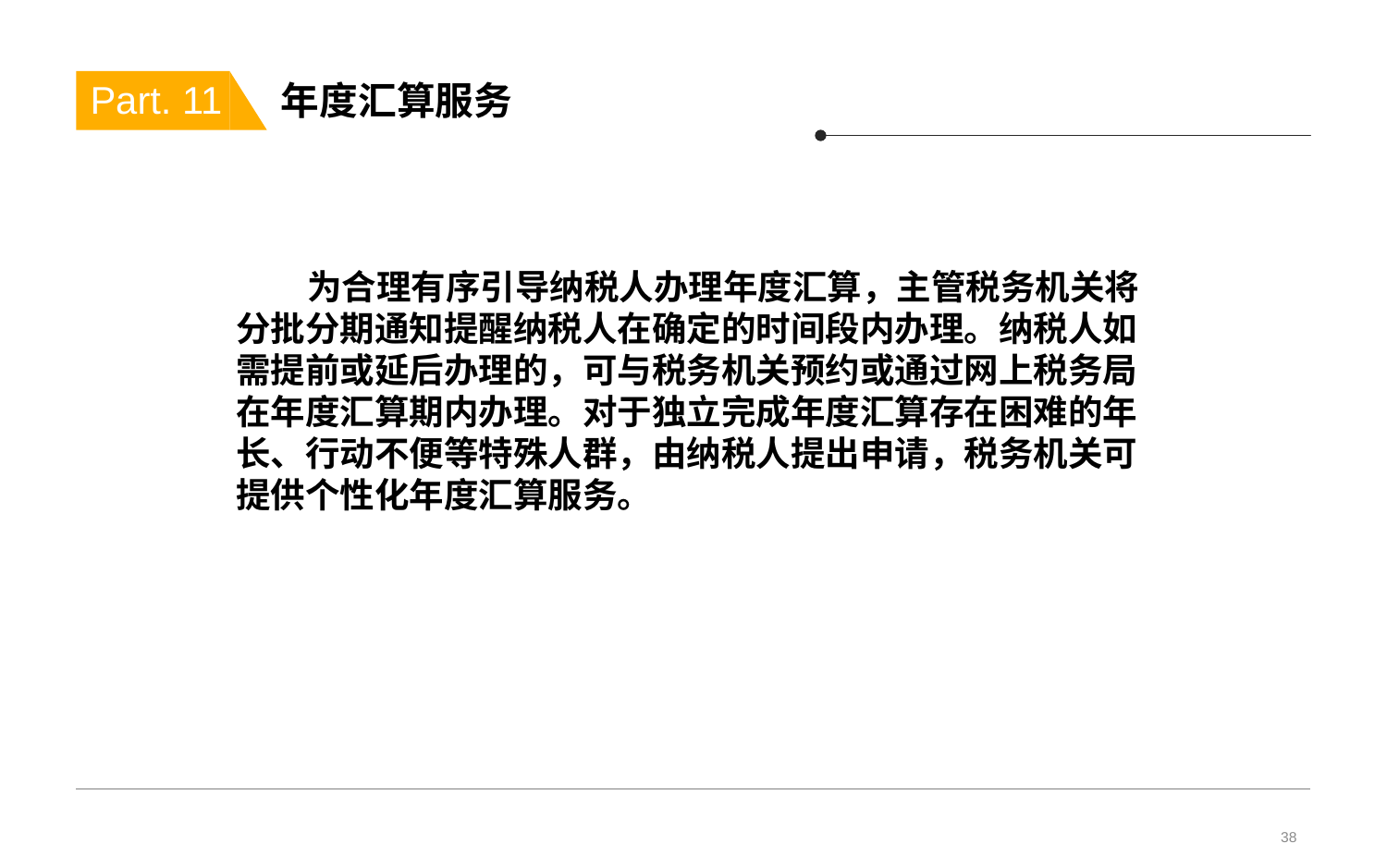

# 年度汇算服务
Part. 11
        为合理有序引导纳税人办理年度汇算，主管税务机关将分批分期通知提醒纳税人在确定的时间段内办理。纳税人如需提前或延后办理的，可与税务机关预约或通过网上税务局在年度汇算期内办理。对于独立完成年度汇算存在困难的年长、行动不便等特殊人群，由纳税人提出申请，税务机关可提供个性化年度汇算服务。
38